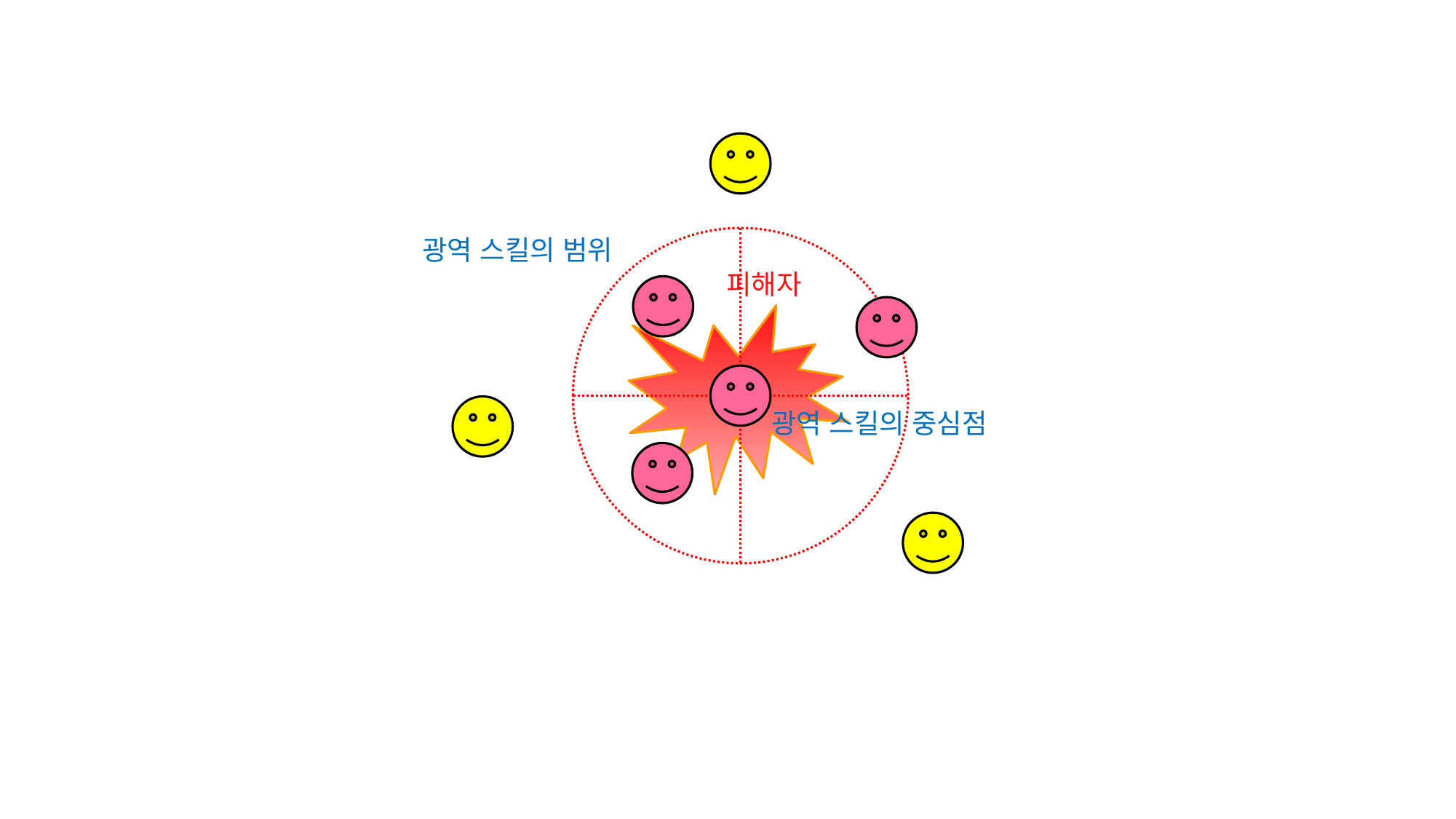

광역 스킬의 범위

피해자

광역 스킬의 중심점